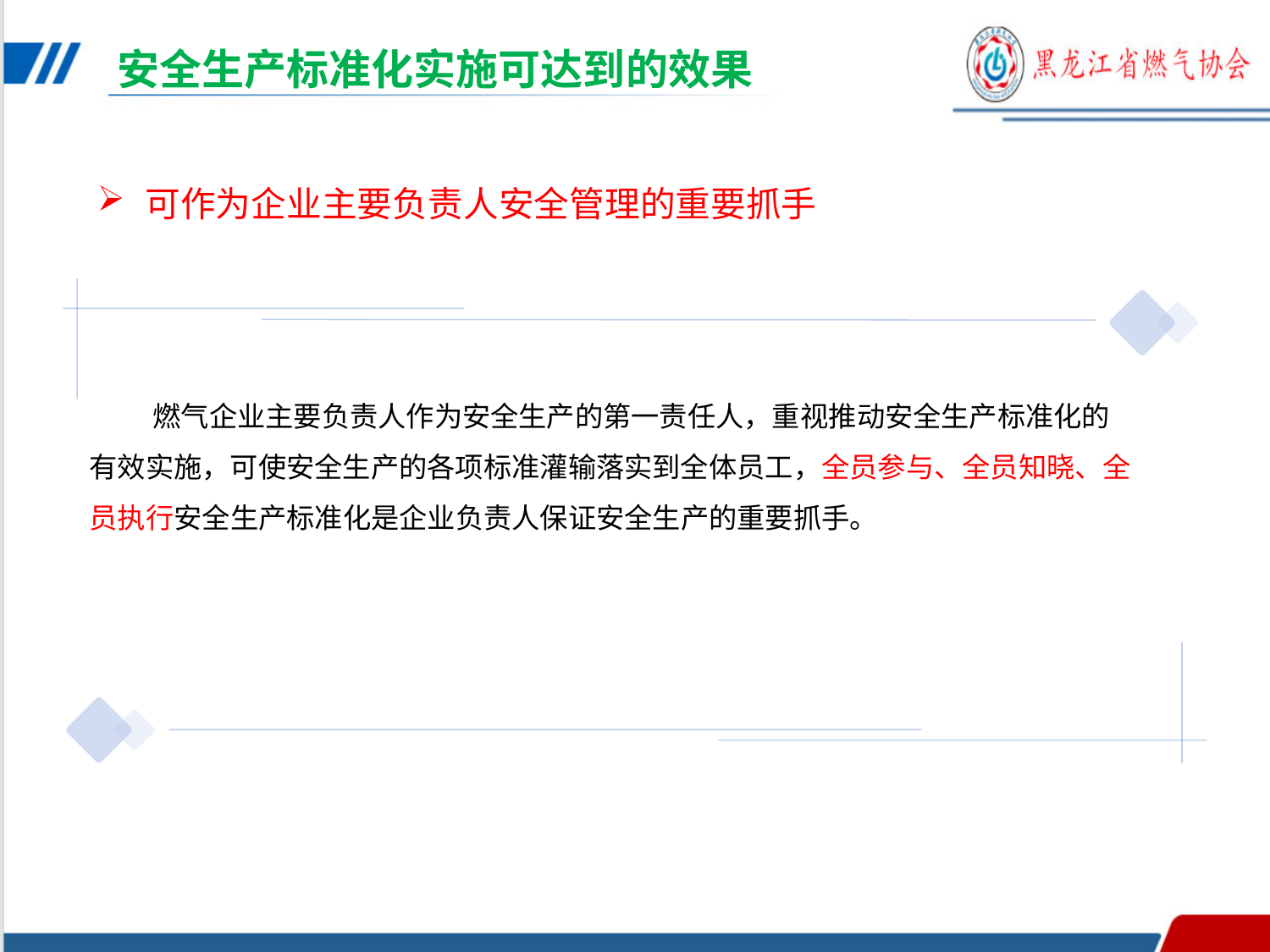

安全生产标准化实施可达到的效果
可作为企业主要负责人安全管理的重要抓手

燃气企业主要负责人作为安全生产的第一责任人，重视推动安全生产标准化的有效实施，可使安全生产的各项标准灌输落实到全体员工，全员参与、全员知晓、全员执行安全生产标准化是企业负责人保证安全生产的重要抓手。